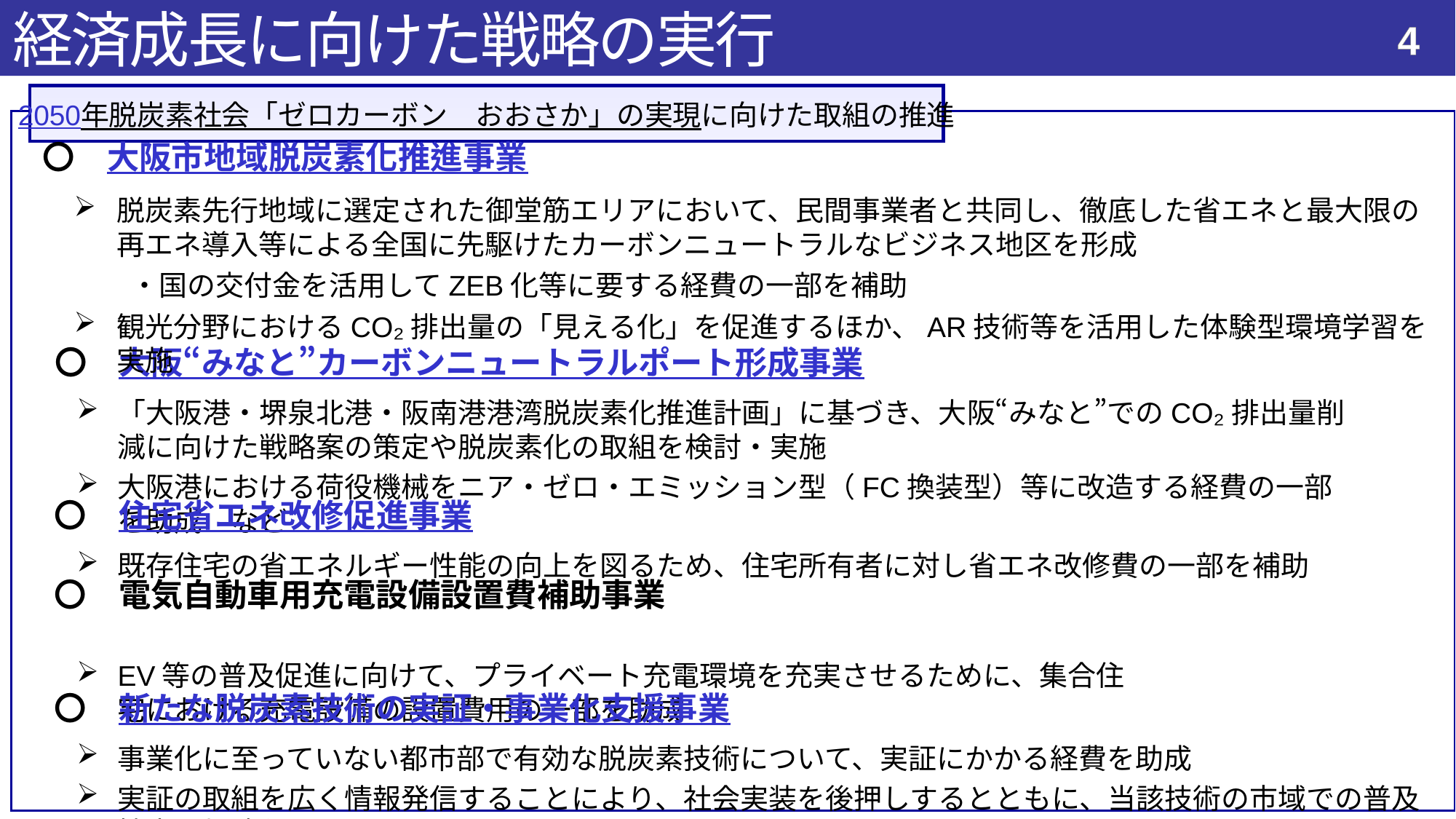

経済成長に向けた戦略の実行
4
2050年脱炭素社会「ゼロカーボン　おおさか」の実現に向けた取組の推進

〇　大阪市地域脱炭素化推進事業
脱炭素先行地域に選定された御堂筋エリアにおいて、民間事業者と共同し、徹底した省エネと最大限の再エネ導入等による全国に先駆けたカーボンニュートラルなビジネス地区を形成
　　・国の交付金を活用してZEB化等に要する経費の一部を補助
観光分野におけるCO₂排出量の「見える化」を促進するほか、AR技術等を活用した体験型環境学習を実施
　〇　大阪“みなと”カーボンニュートラルポート形成事業
「大阪港・堺泉北港・阪南港港湾脱炭素化推進計画」に基づき、大阪“みなと”でのCO₂排出量削減に向けた戦略案の策定や脱炭素化の取組を検討・実施
大阪港における荷役機械をニア・ゼロ・エミッション型（FC換装型）等に改造する経費の一部を助成　など
　〇　住宅省エネ改修促進事業
既存住宅の省エネルギー性能の向上を図るため、住宅所有者に対し省エネ改修費の一部を補助
　〇　電気自動車用充電設備設置費補助事業
EV等の普及促進に向けて、プライベート充電環境を充実させるために、集合住宅における充電設備の設置費用の一部を助成
　〇　新たな脱炭素技術の実証・事業化支援事業
事業化に至っていない都市部で有効な脱炭素技術について、実証にかかる経費を助成
実証の取組を広く情報発信することにより、社会実装を後押しするとともに、当該技術の市域での普及拡大を加速化